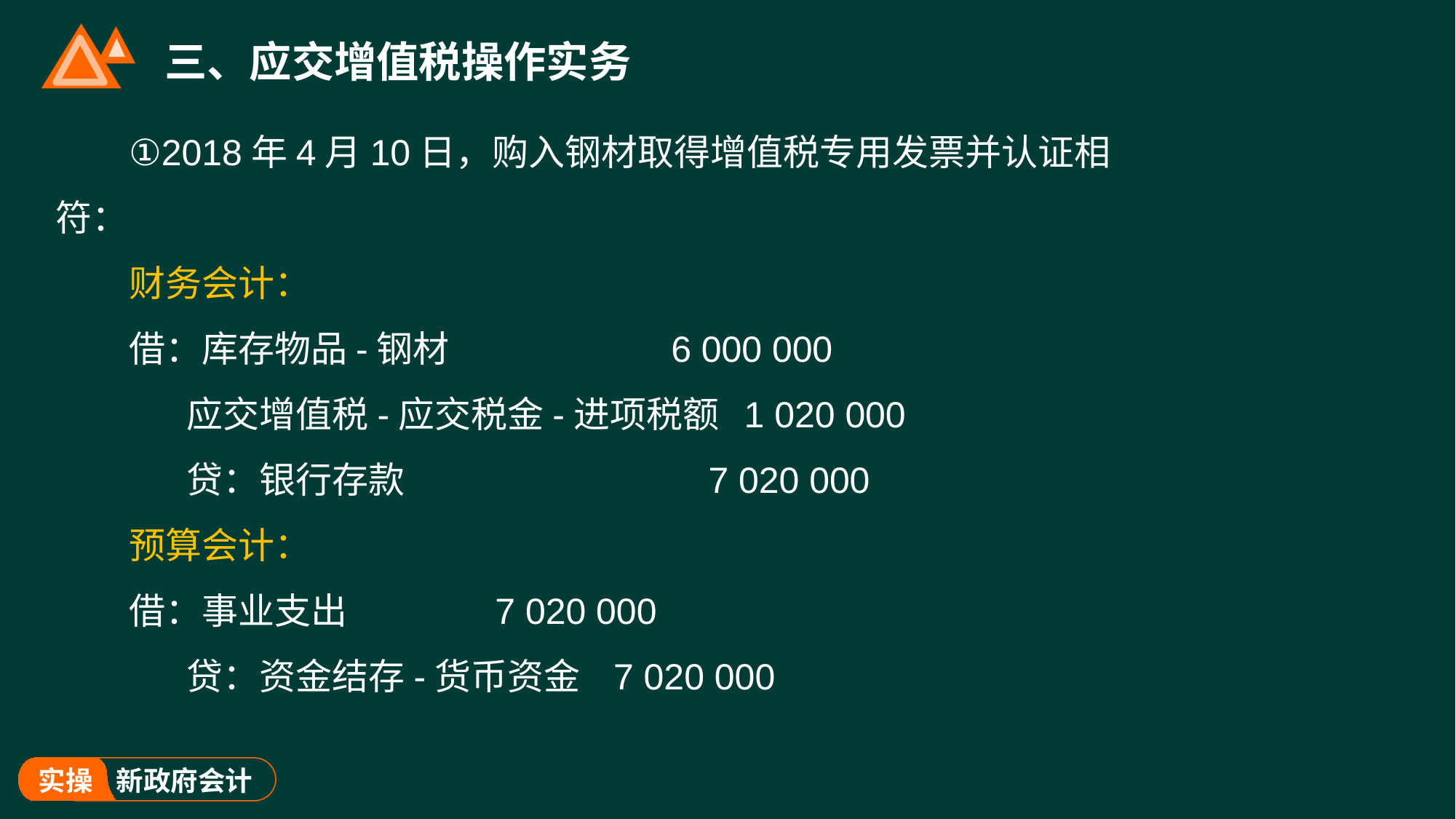

# 三、应交增值税操作实务
①2018年4月10日，购入钢材取得增值税专用发票并认证相符：
财务会计：
借：库存物品-钢材                          6 000 000
      应交增值税-应交税金-进项税额  1 020 000
      贷：银行存款                                    7 020 000
预算会计：
借：事业支出                 7 020 000
      贷：资金结存-货币资金   7 020 000